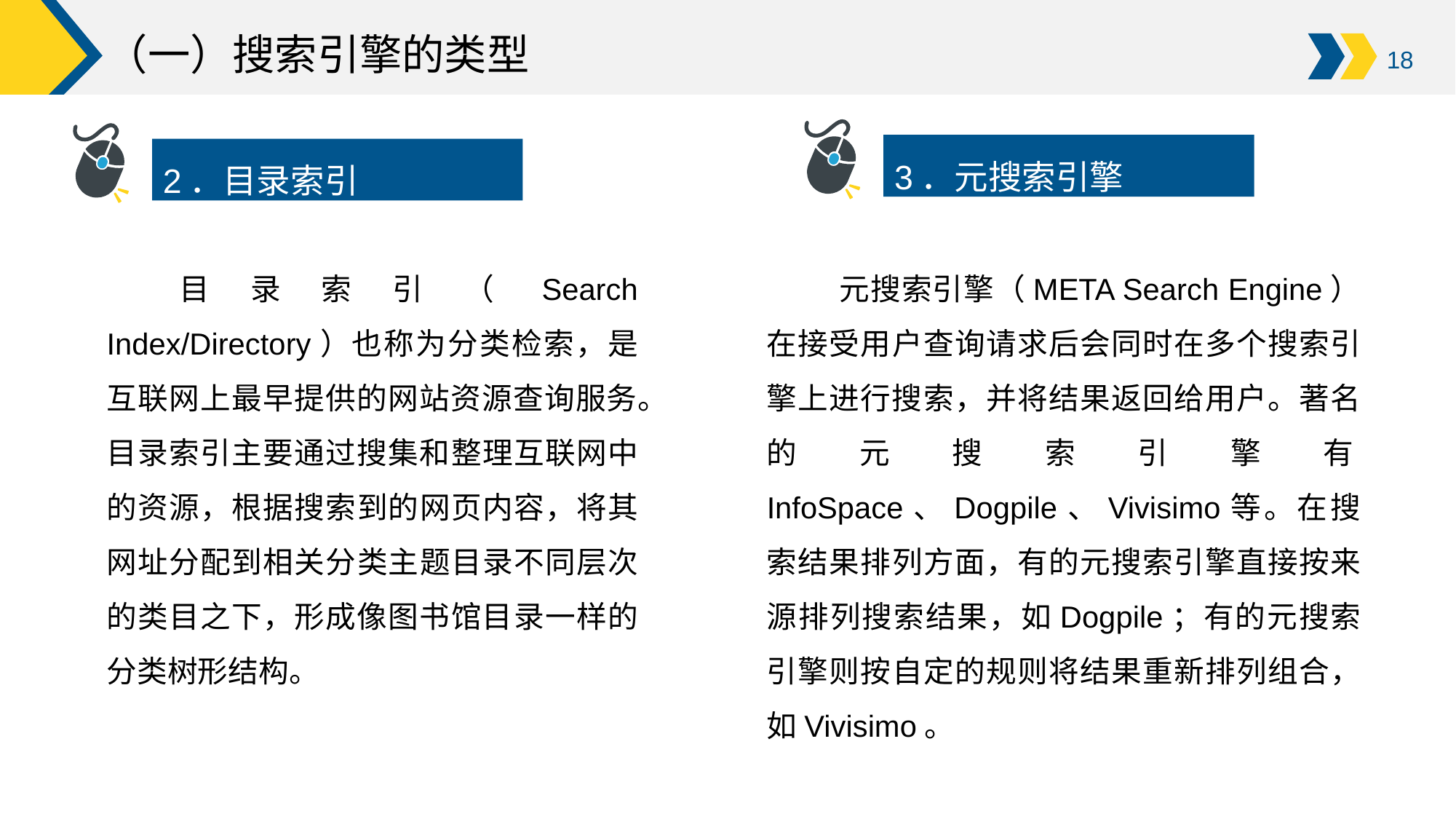

# （一）搜索引擎的类型

3．元搜索引擎

2．目录索引
目录索引（Search Index/Directory）也称为分类检索，是互联网上最早提供的网站资源查询服务。目录索引主要通过搜集和整理互联网中的资源，根据搜索到的网页内容，将其网址分配到相关分类主题目录不同层次的类目之下，形成像图书馆目录一样的分类树形结构。
元搜索引擎（META Search Engine）在接受用户查询请求后会同时在多个搜索引擎上进行搜索，并将结果返回给用户。著名的元搜索引擎有InfoSpace、Dogpile、Vivisimo等。在搜索结果排列方面，有的元搜索引擎直接按来源排列搜索结果，如Dogpile；有的元搜索引擎则按自定的规则将结果重新排列组合，如Vivisimo。